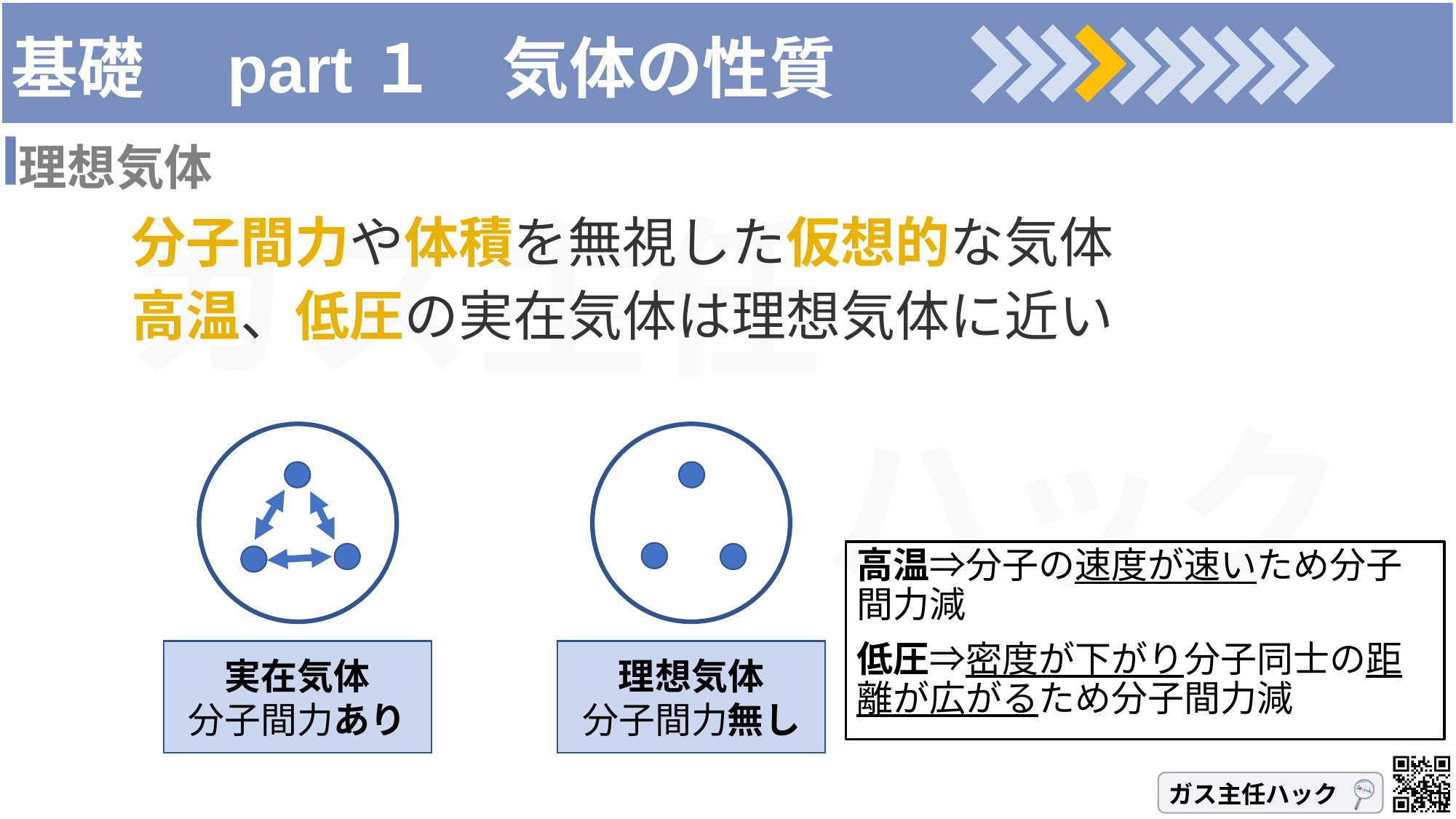

# 基礎　part１　気体の性質

理想気体

分子間力や体積を無視した仮想的な気体
高温、低圧の実在気体は理想気体に近い

高温⇒分子の速度が速いため分子間力減
低圧⇒密度が下がり分子同士の距離が広がるため分子間力減

実在気体
分子間力あり
理想気体
分子間力無し